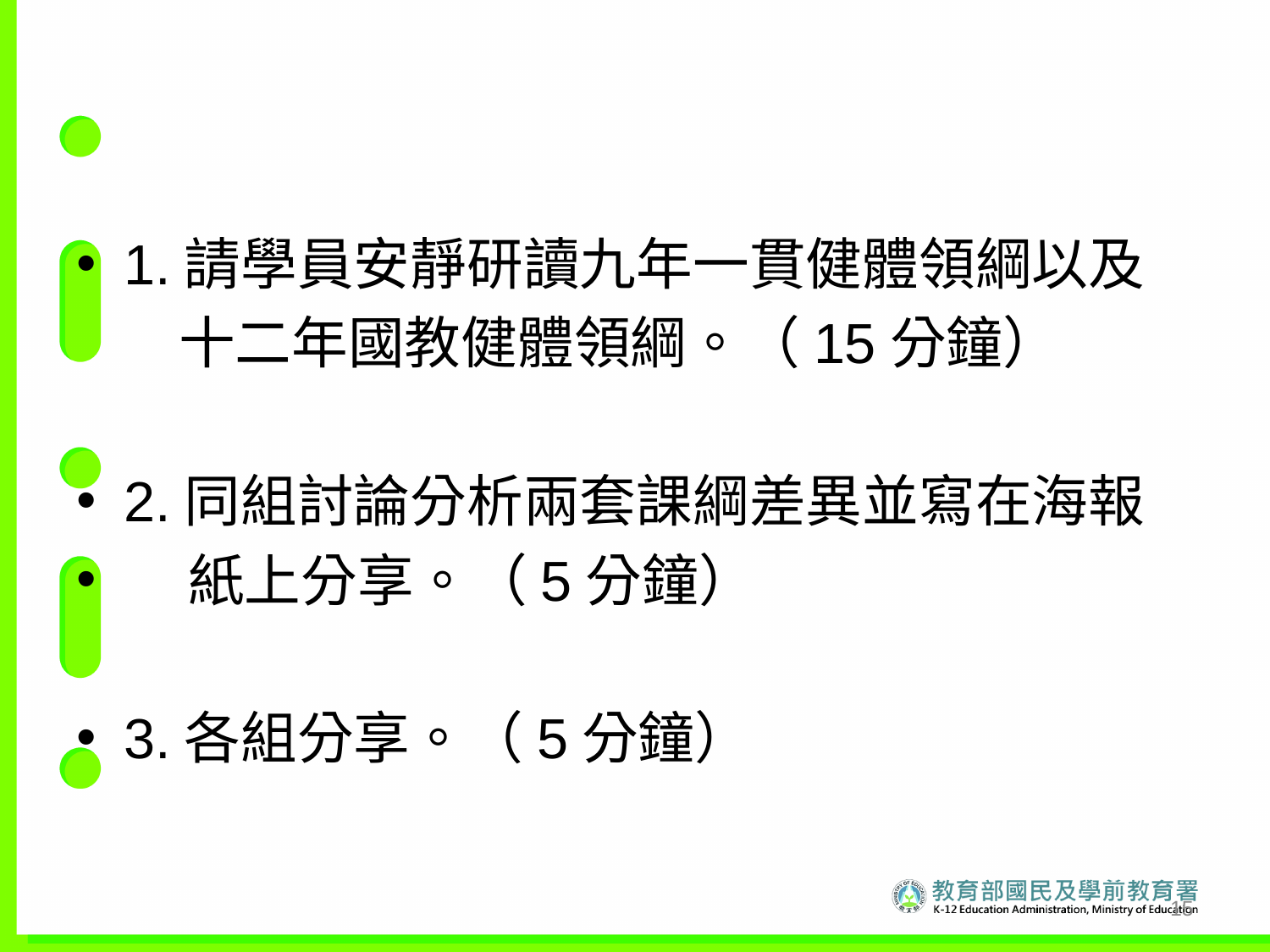

#
1.請學員安靜研讀九年一貫健體領綱以及
       十二年國教健體領綱。（15分鐘）

2.同組討論分析兩套課綱差異並寫在海報
    紙上分享。（5分鐘）

3.各組分享。（5分鐘）
15